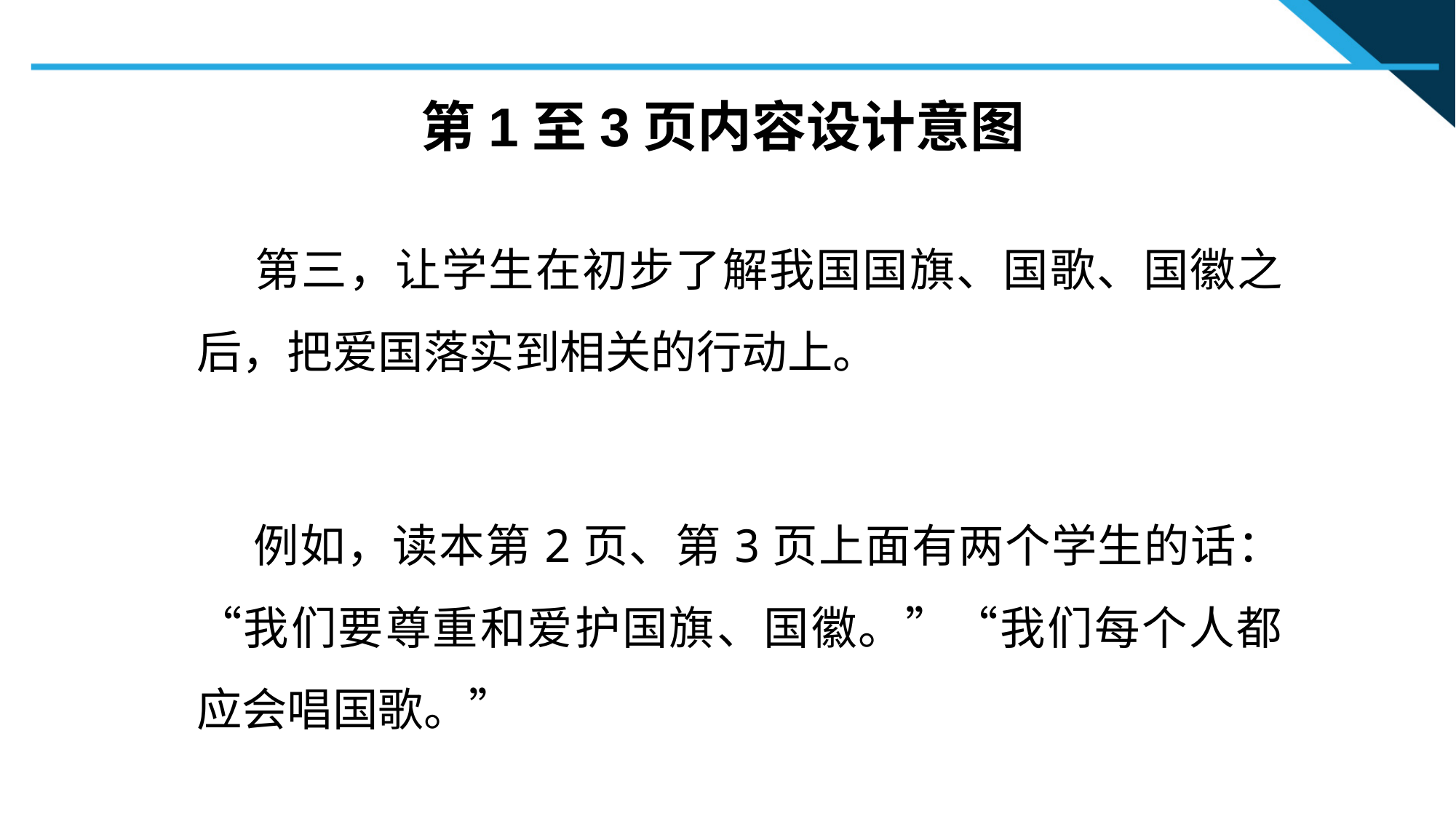

# 第1至3页内容设计意图
    第三，让学生在初步了解我国国旗、国歌、国徽之后，把爱国落实到相关的行动上。

    例如，读本第2页、第3页上面有两个学生的话：“我们要尊重和爱护国旗、国徽。”“我们每个人都应会唱国歌。”